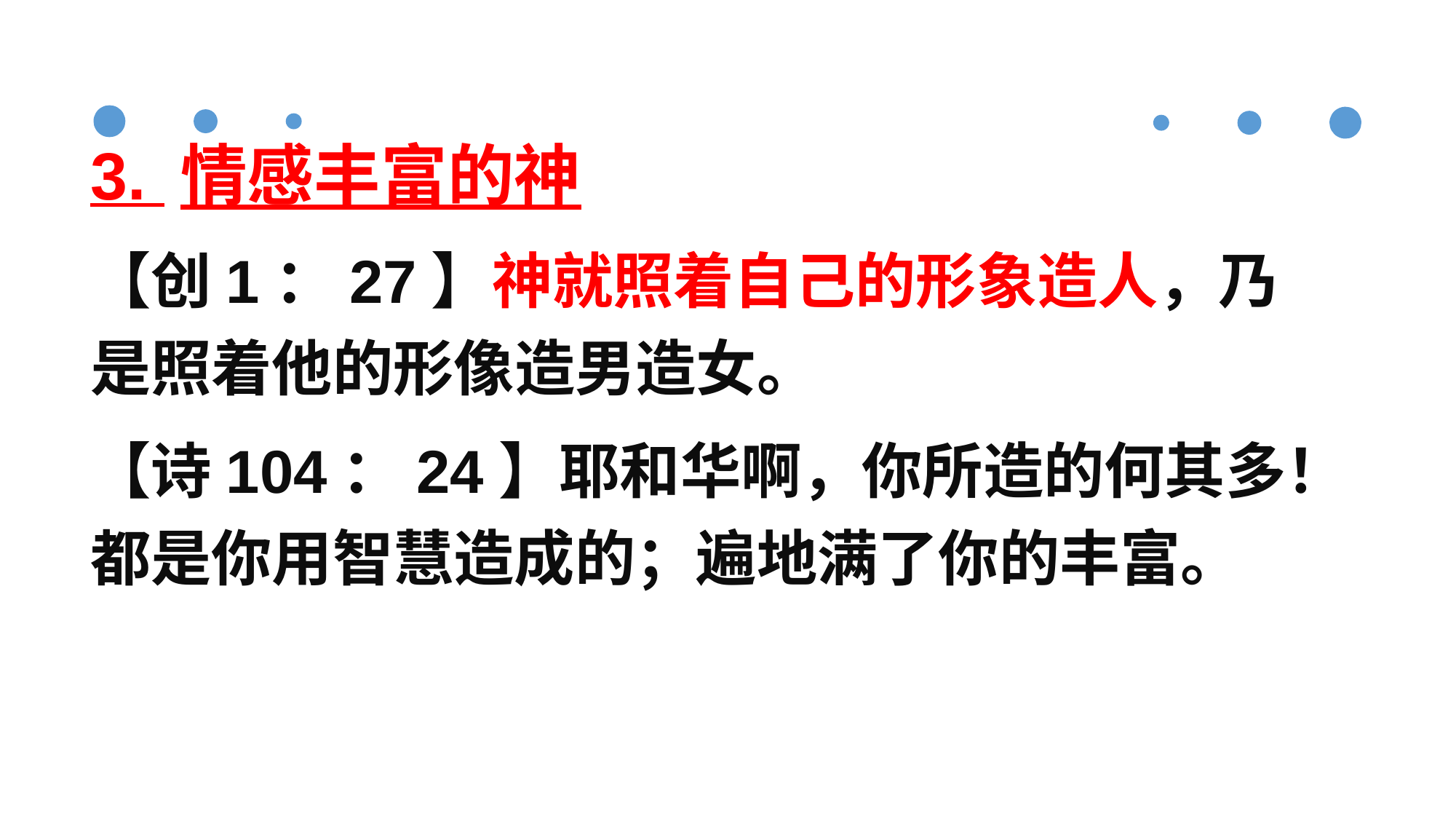

3. 情感丰富的神
【创1：27】神就照着自己的形象造人，乃是照着他的形像造男造女。
【诗104：24】耶和华啊，你所造的何其多！都是你用智慧造成的；遍地满了你的丰富。